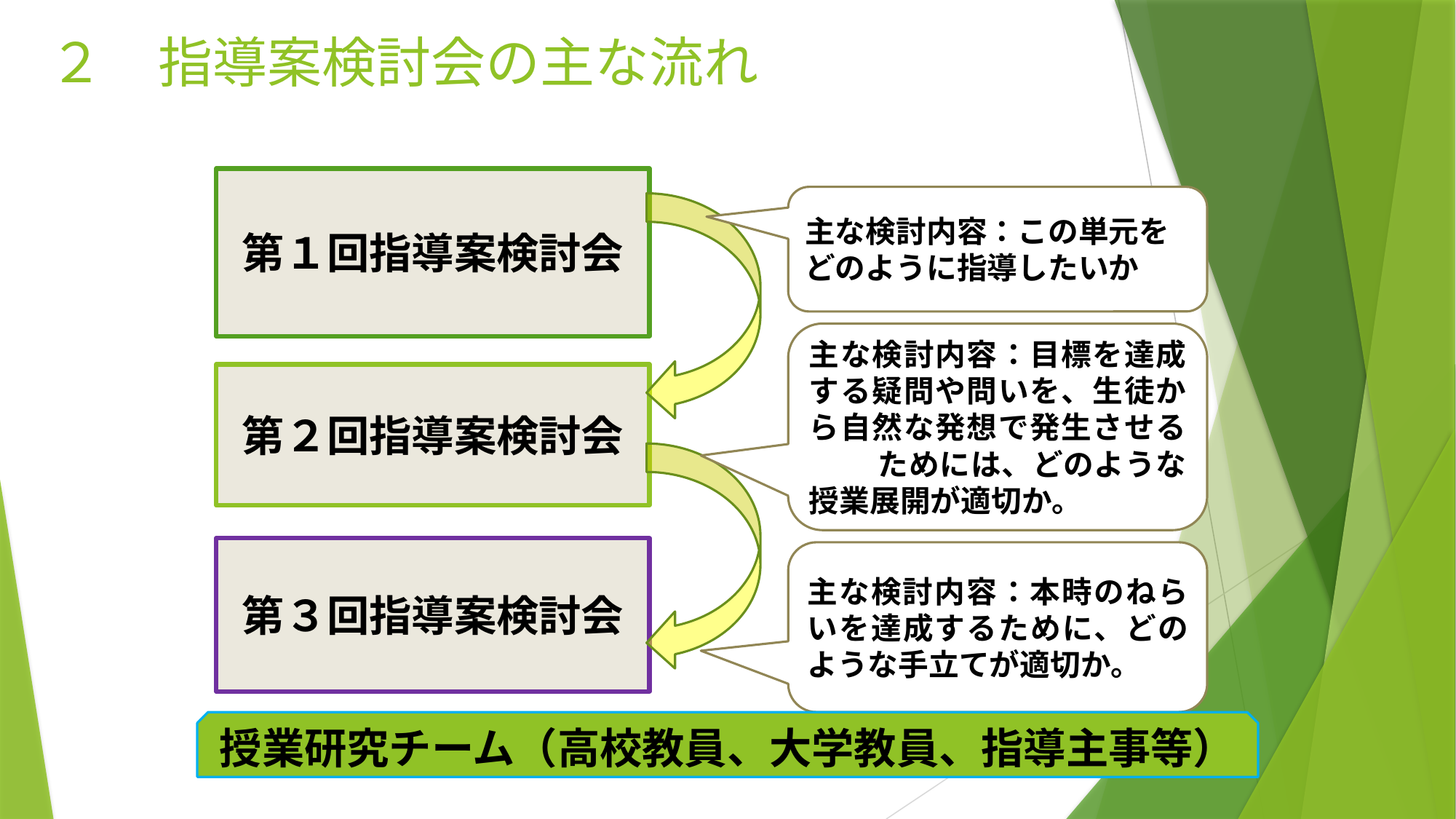

# ２　指導案検討会の主な流れ
第１回指導案検討会
主な検討内容：この単元をどのように指導したいか

主な検討内容：目標を達成する疑問や問いを、生徒から自然な発想で発生させる　　 ためには、どのような授業展開が適切か。
第２回指導案検討会

第３回指導案検討会
主な検討内容：本時のねらいを達成するために、どのような手立てが適切か。
授業研究チーム（高校教員、大学教員、指導主事等）